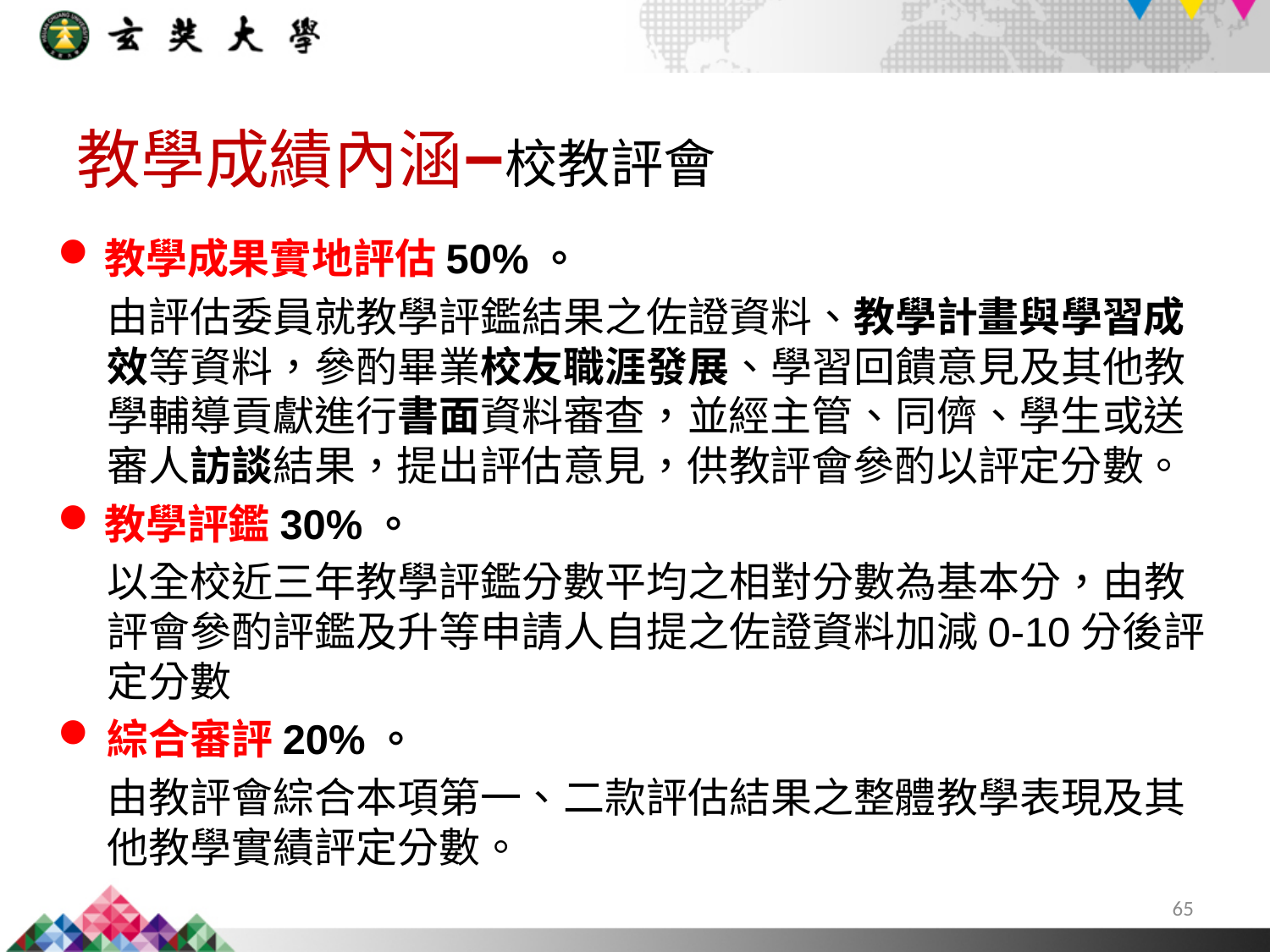

教學成績內涵–校教評會
教學成果實地評估50%。
由評估委員就教學評鑑結果之佐證資料、教學計畫與學習成效等資料，參酌畢業校友職涯發展、學習回饋意見及其他教學輔導貢獻進行書面資料審查，並經主管、同儕、學生或送審人訪談結果，提出評估意見，供教評會參酌以評定分數。
教學評鑑30%。
以全校近三年教學評鑑分數平均之相對分數為基本分，由教評會參酌評鑑及升等申請人自提之佐證資料加減0-10分後評定分數
綜合審評20%。
由教評會綜合本項第一、二款評估結果之整體教學表現及其他教學實績評定分數。
65